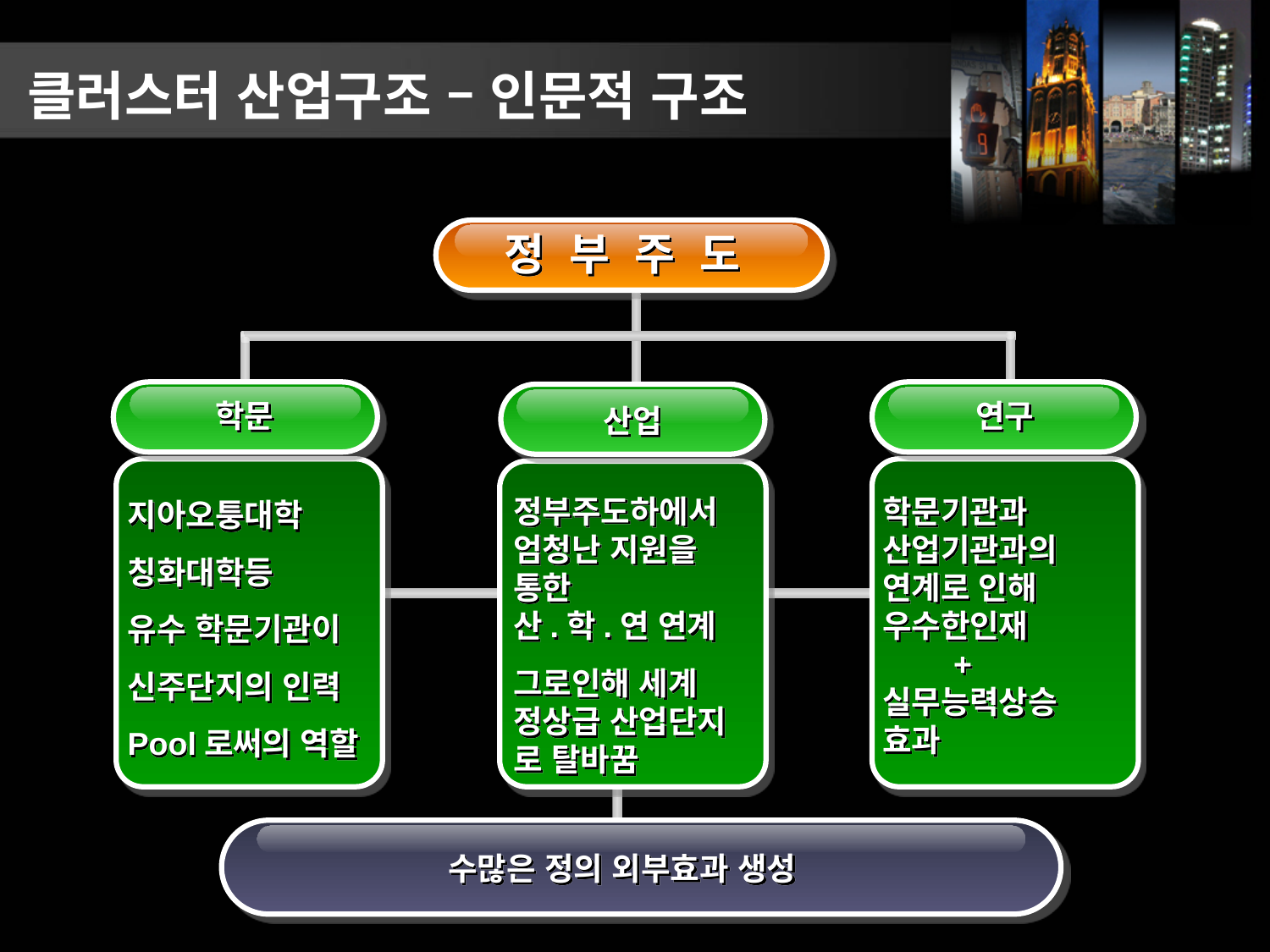

클러스터 산업구조 – 인문적 구조

정  부  주  도

학문
연구
산업

정부주도하에서
엄청난 지원을
통한
산.학.연 연계
그로인해 세계
정상급 산업단지
로 탈바꿈
학문기관과
산업기관과의
연계로 인해
우수한인재
        +
실무능력상승
효과
지아오퉁대학
칭화대학등
유수 학문기관이
신주단지의 인력 Pool로써의 역할

수많은 정의 외부효과 생성